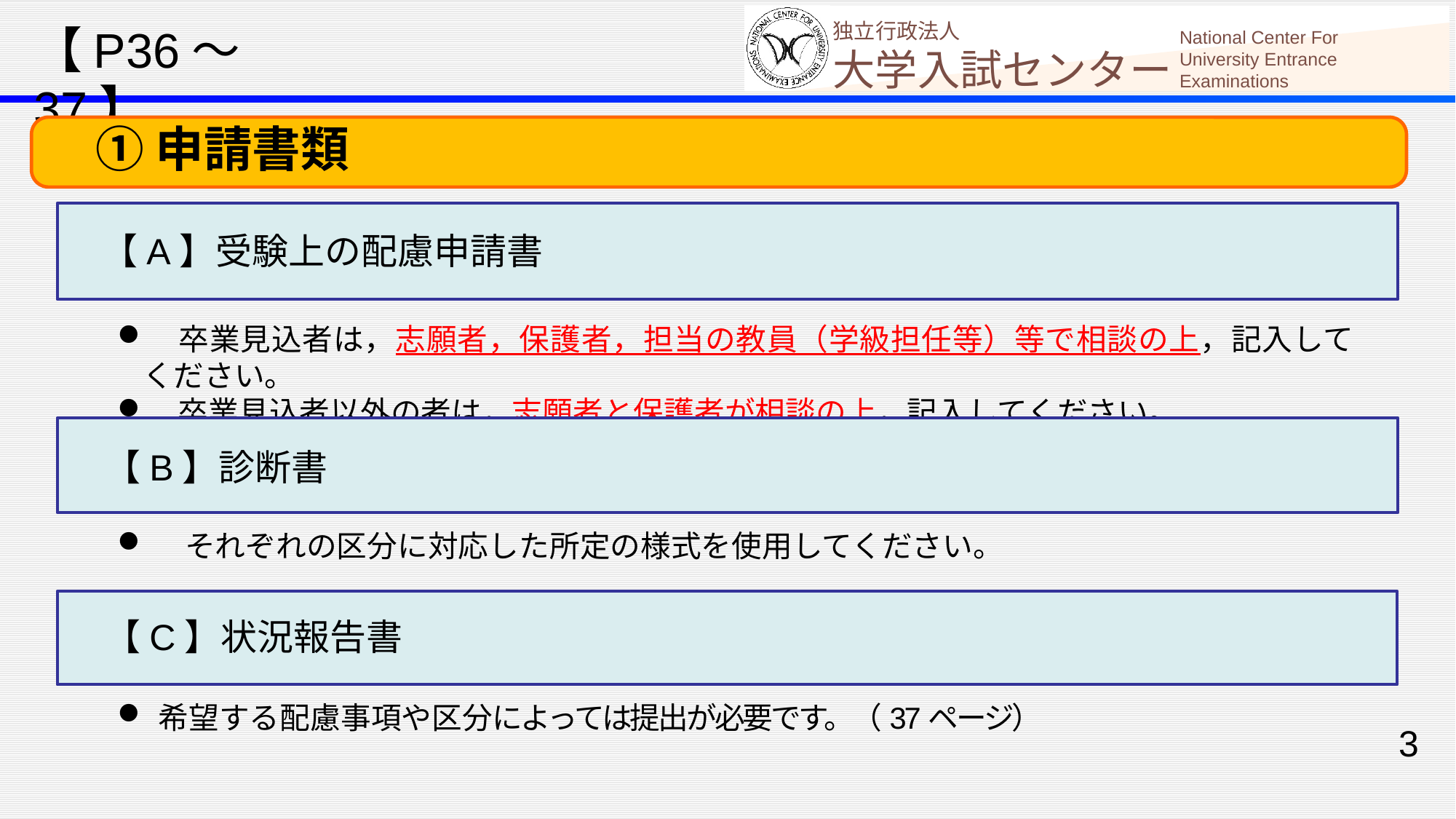

【P36～37】
　① 申請書類

　【A】受験上の配慮申請書
　卒業見込者は，志願者，保護者，担当の教員（学級担任等）等で相談の上，記入してください。
　卒業見込者以外の者は，志願者と保護者が相談の上，記入してください。

　【B】診断書
　 それぞれの区分に対応した所定の様式を使用してください。

　【C】状況報告書
希望する配慮事項や区分によっては提出が必要です。（37ページ）
3